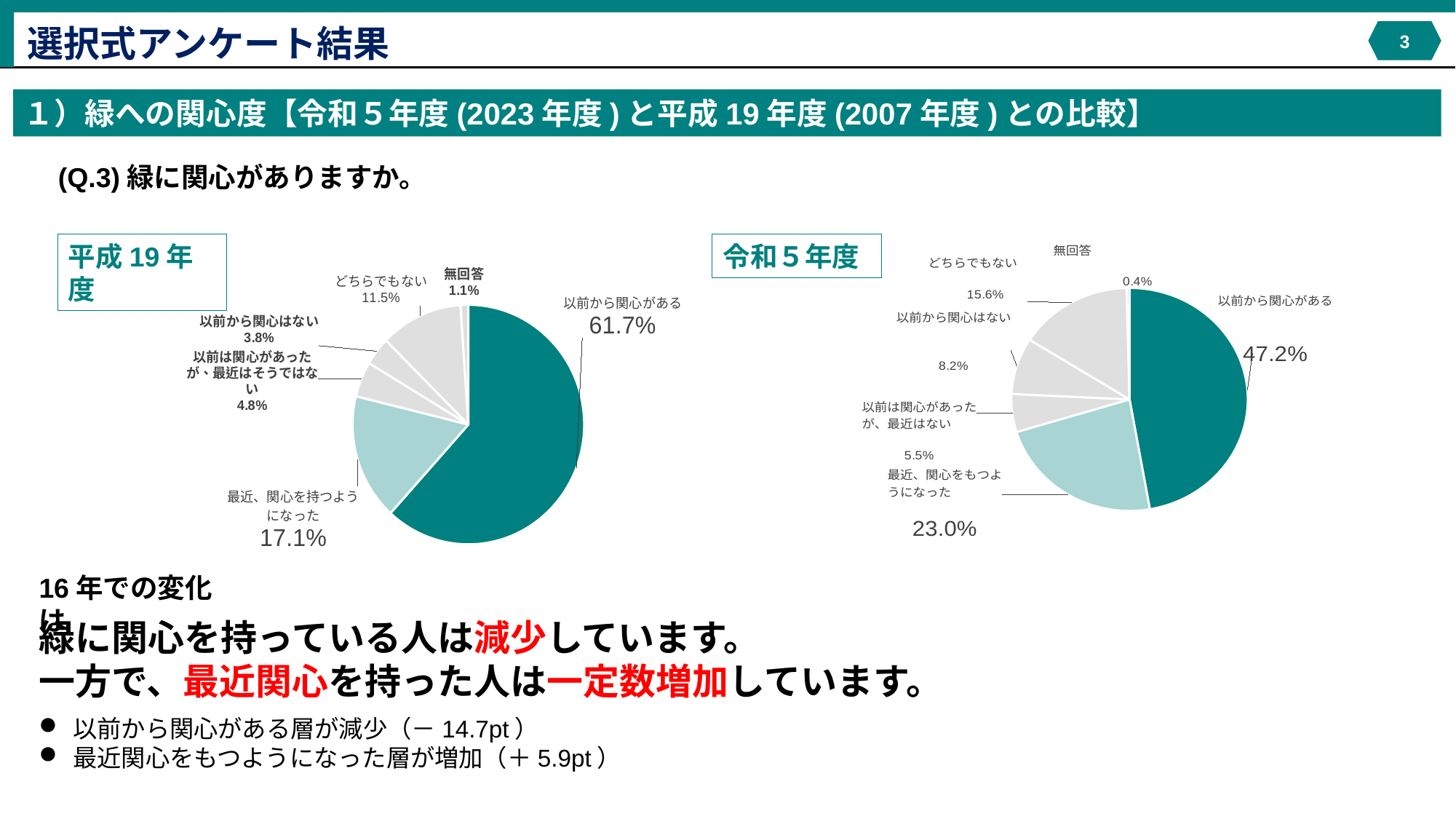

選択式アンケート結果
3
１）緑への関心度【令和５年度(2023年度)と平成19年度(2007年度)との比較】
(Q.3)緑に関心がありますか。

### Chart

| Category |  |
|---|---|
| 以前から関心がある | 61.73913043478261 |
| 昨今のニュース等から関心をもつようになった | 17.065217391304348 |
| 以前は関心があったが、最近はそうではない | 4.782608695652174 |
| 以前から関心はない | 3.804347826086957 |
| どちらでもない | 11.521739130434783 |
| 無回答 | 1.0869565217391304 |
平成19年度
令和５年度

### Chart

| Category |  |
|---|---|
| 以前から関心がある                                           | 47.2 |
| 最近、関心をもつようになった                                 | 23.0 |
| 以前は関心があったが、最近はない                             | 5.5 |
| 以前から関心はない                                           | 8.2 |
| どちらでもない                                               | 15.6 |
| 無回答                                                       | 0.4 |
16年での変化は
緑に関心を持っている人は減少しています。
一方で、最近関心を持った人は一定数増加しています。
以前から関心がある層が減少（－14.7pt）
最近関心をもつようになった層が増加（＋5.9pt）